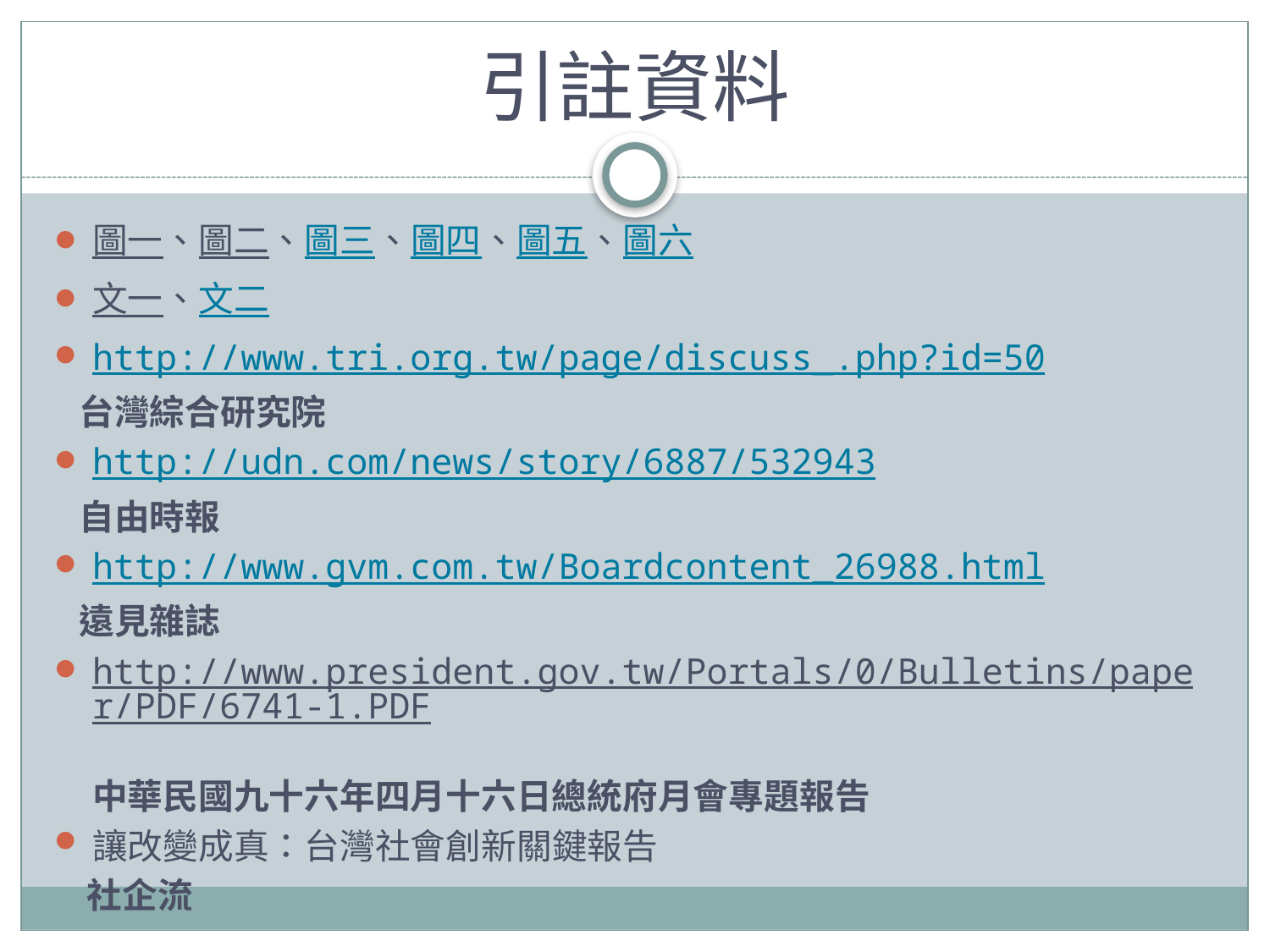

# 引註資料
圖一、圖二、圖三、圖四、圖五、圖六
文一、文二
http://www.tri.org.tw/page/discuss_.php?id=50
  台灣綜合研究院
http://udn.com/news/story/6887/532943
  自由時報
http://www.gvm.com.tw/Boardcontent_26988.html
  遠見雜誌
http://www.president.gov.tw/Portals/0/Bulletins/paper/PDF/6741-1.PDF
中華民國九十六年四月十六日總統府月會專題報告
讓改變成真：台灣社會創新關鍵報告
   社企流